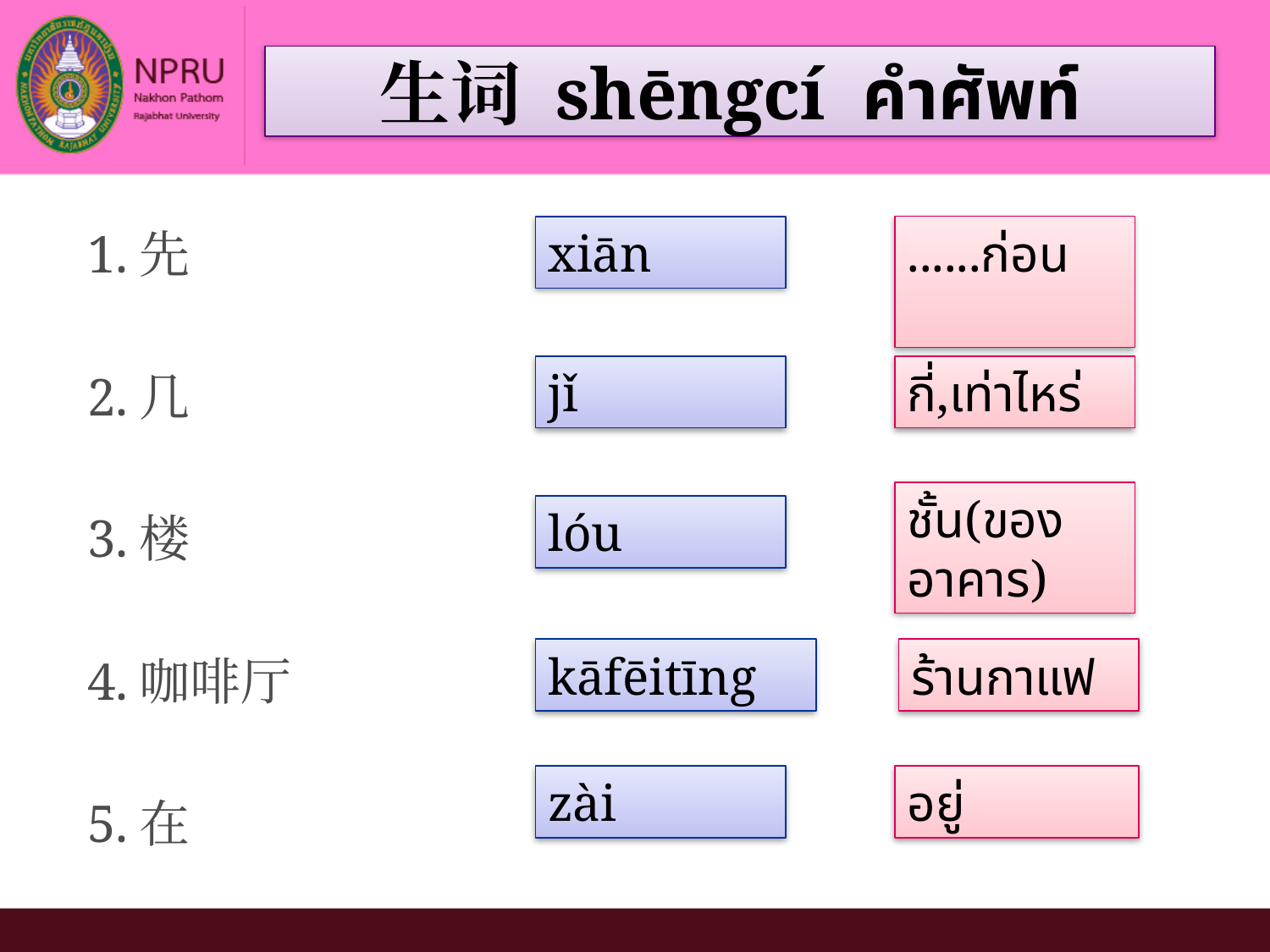

# 生词 shēngcí  คำศัพท์
1.先

2.几

3.楼

4.咖啡厅

5.在
xiān
......ก่อน
jǐ
กี่,เท่าไหร่
ชั้น(ของอาคาร)
lóu
kāfēitīng
ร้านกาแฟ
zài
อยู่